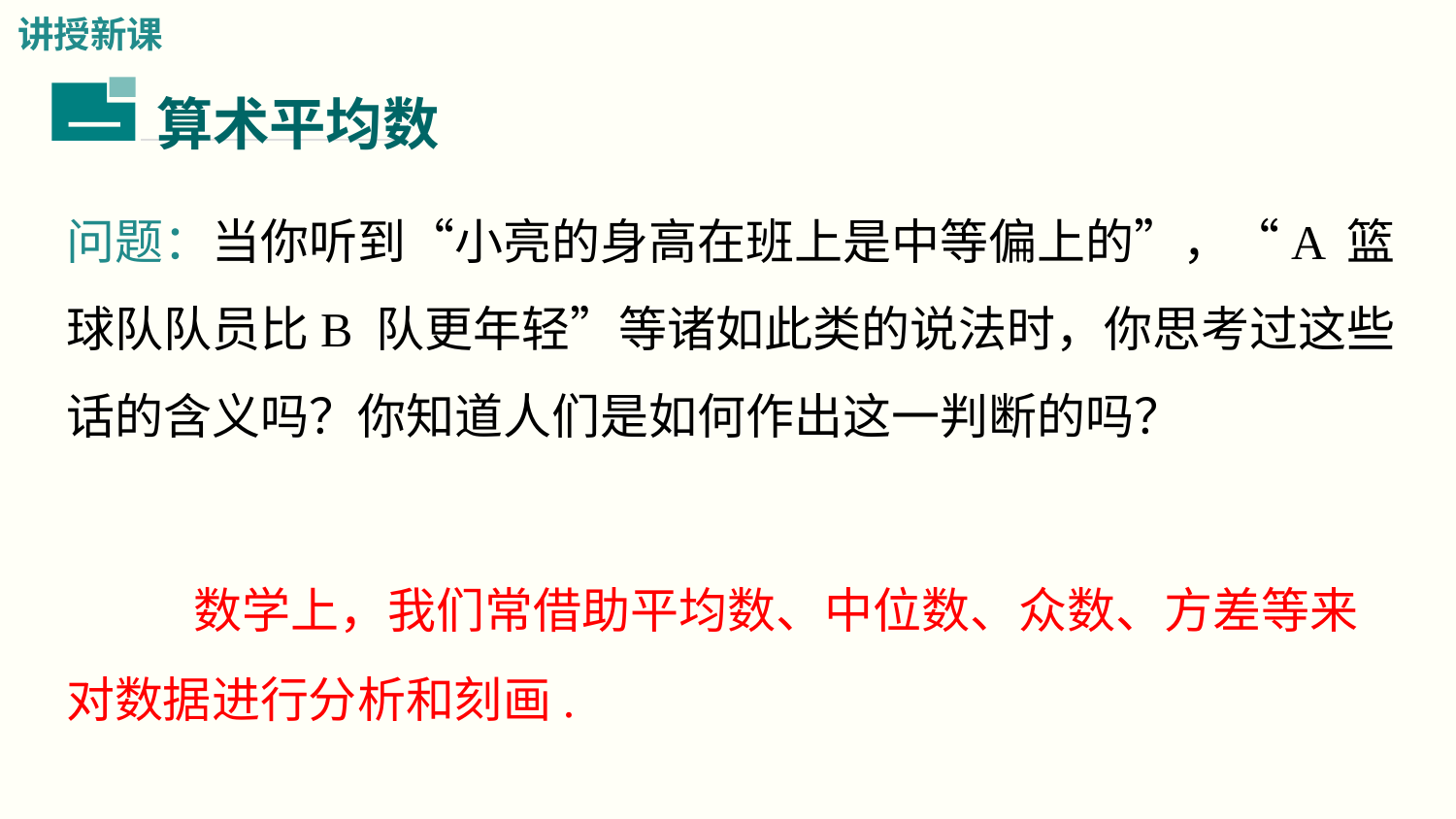

讲授新课

算术平均数
一

问题：当你听到“小亮的身高在班上是中等偏上的”，“A 篮球队队员比B 队更年轻”等诸如此类的说法时，你思考过这些话的含义吗？你知道人们是如何作出这一判断的吗？
         数学上，我们常借助平均数、中位数、众数、方差等来对数据进行分析和刻画.